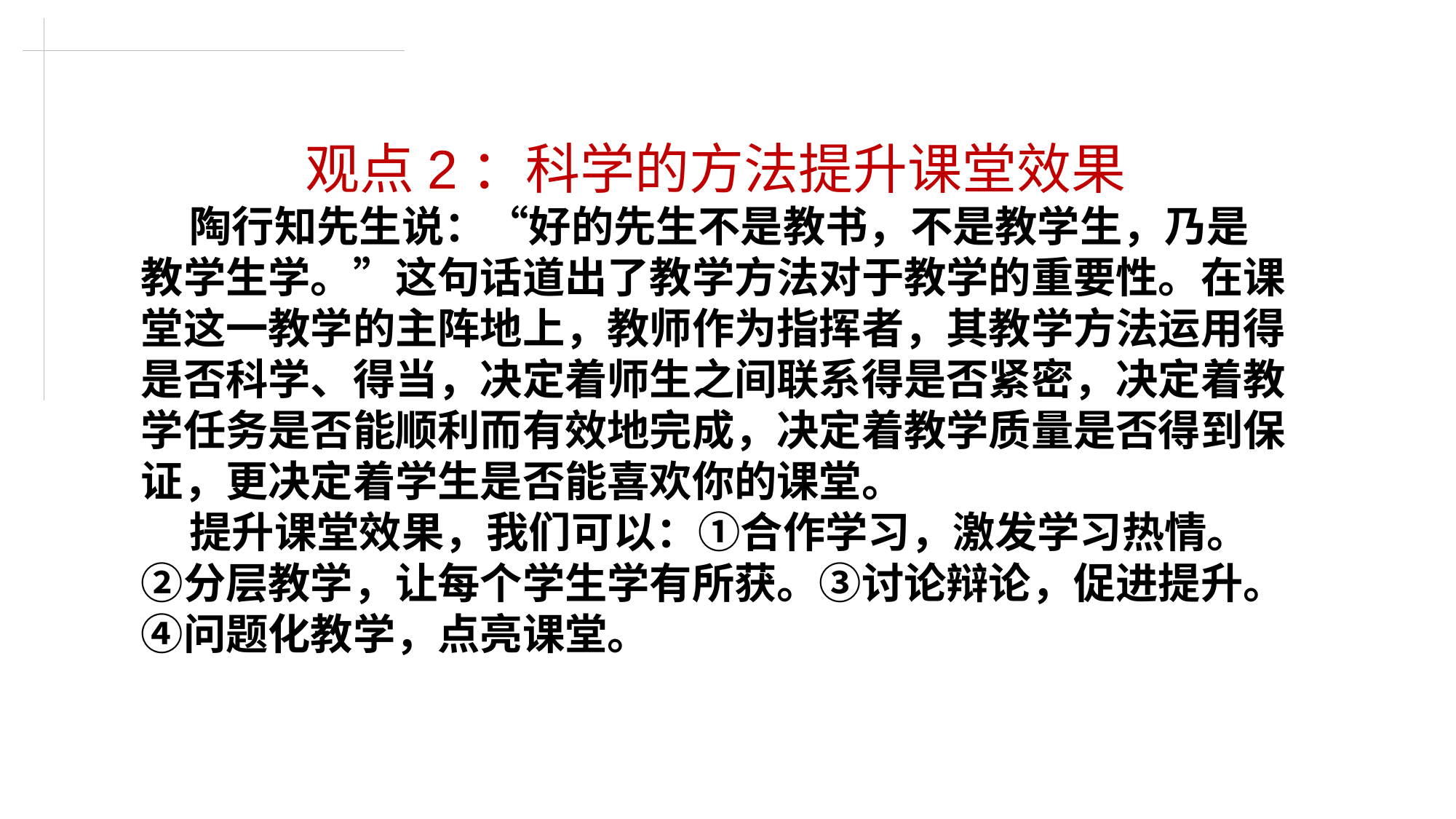

观点2：科学的方法提升课堂效果
    陶行知先生说：“好的先生不是教书，不是教学生，乃是教学生学。”这句话道出了教学方法对于教学的重要性。在课堂这一教学的主阵地上，教师作为指挥者，其教学方法运用得是否科学、得当，决定着师生之间联系得是否紧密，决定着教学任务是否能顺利而有效地完成，决定着教学质量是否得到保证，更决定着学生是否能喜欢你的课堂。
    提升课堂效果，我们可以：①合作学习，激发学习热情。②分层教学，让每个学生学有所获。③讨论辩论，促进提升。④问题化教学，点亮课堂。